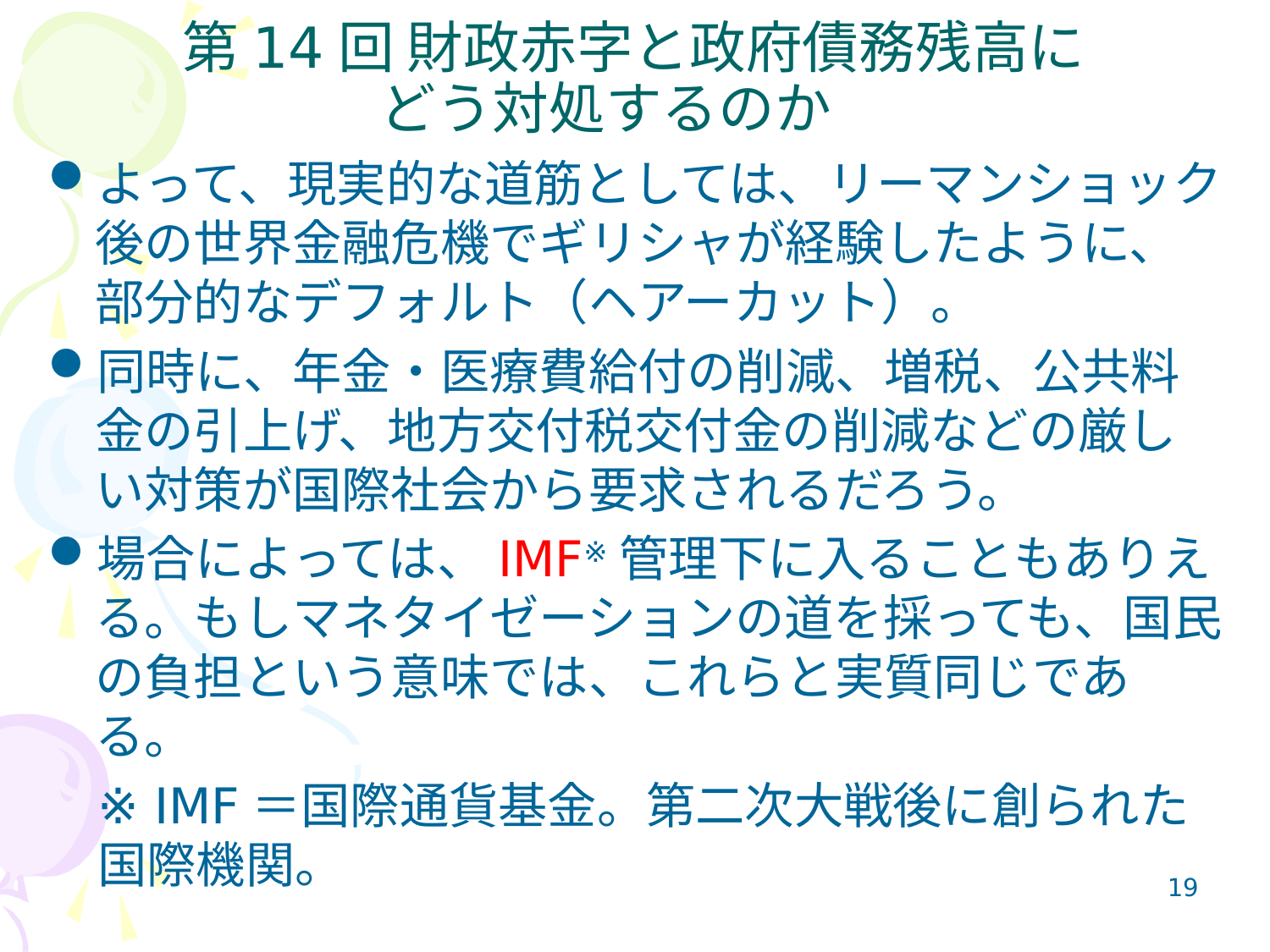

# 第14回 財政赤字と政府債務残高に どう対処するのか
よって、現実的な道筋としては、リーマンショック後の世界金融危機でギリシャが経験したように、部分的なデフォルト（ヘアーカット）。
同時に、年金・医療費給付の削減、増税、公共料金の引上げ、地方交付税交付金の削減などの厳しい対策が国際社会から要求されるだろう。
場合によっては、IMF※管理下に入ることもありえる。もしマネタイゼーションの道を採っても、国民の負担という意味では、これらと実質同じである。
※ IMF＝国際通貨基金。第二次大戦後に創られた国際機関。
19